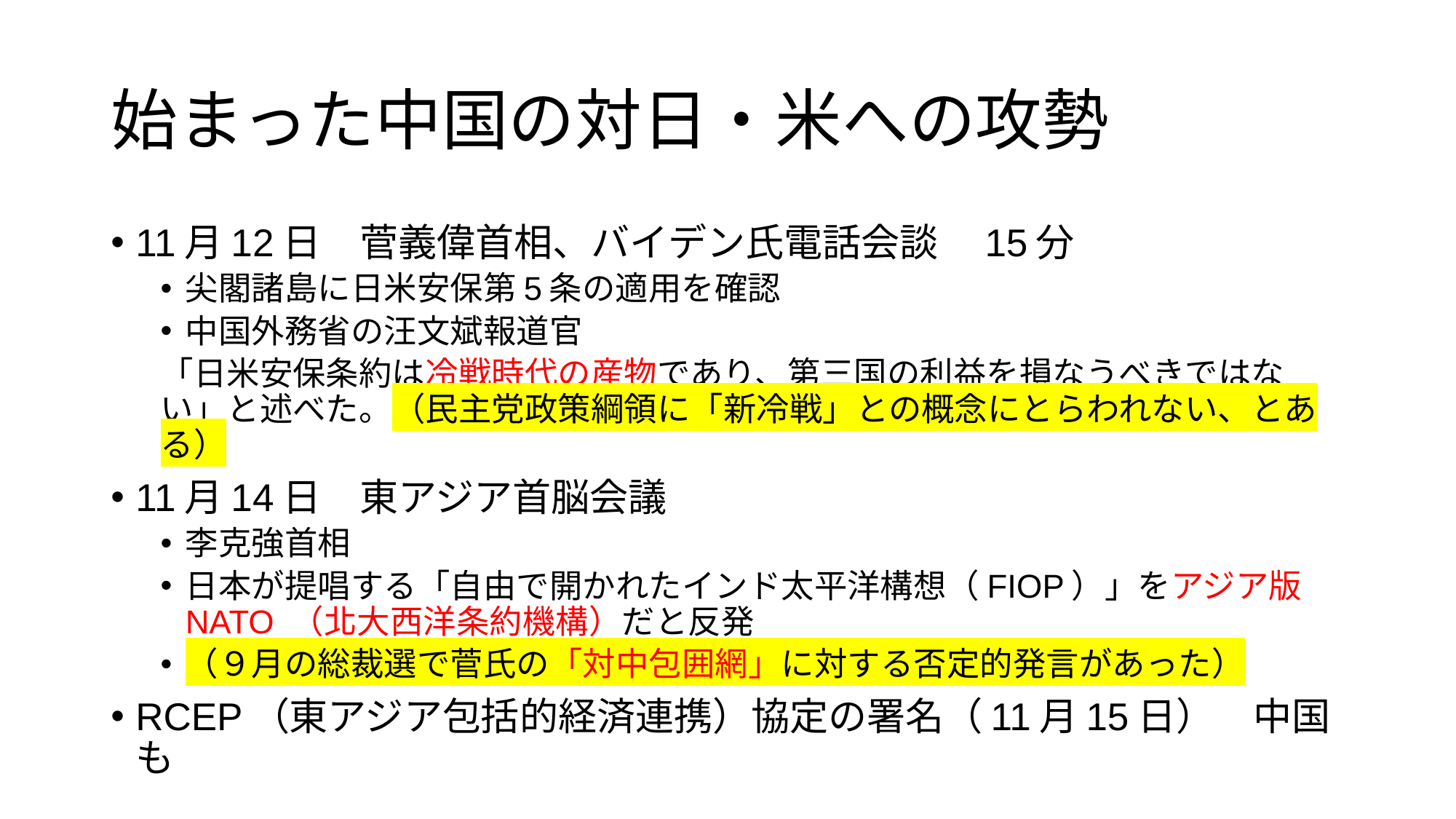

# 始まった中国の対日・米への攻勢
11月12日　菅義偉首相、バイデン氏電話会談　15分
尖閣諸島に日米安保第5条の適用を確認
中国外務省の汪文斌報道官
「日米安保条約は冷戦時代の産物であり、第三国の利益を損なうべきではない」と述べた。（民主党政策綱領に「新冷戦」との概念にとらわれない、とある）
11月14日　東アジア首脳会議
李克強首相
日本が提唱する「自由で開かれたインド太平洋構想（FIOP）」をアジア版NATO （北大西洋条約機構）だと反発
（９月の総裁選で菅氏の「対中包囲網」に対する否定的発言があった）
RCEP（東アジア包括的経済連携）協定の署名（11月15日）　中国も